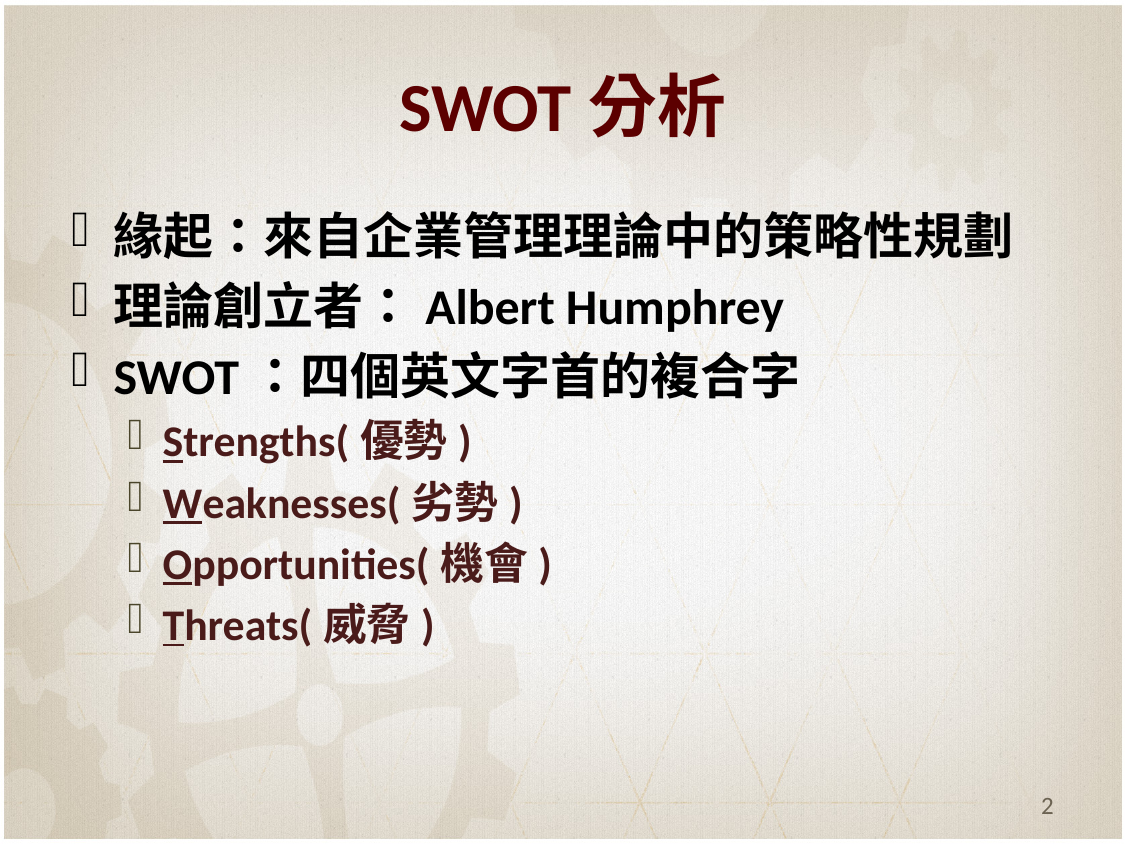

# SWOT分析
緣起：來自企業管理理論中的策略性規劃
理論創立者：Albert Humphrey
SWOT：四個英文字首的複合字
Strengths(優勢)
Weaknesses(劣勢)
Opportunities(機會)
Threats(威脅)
2